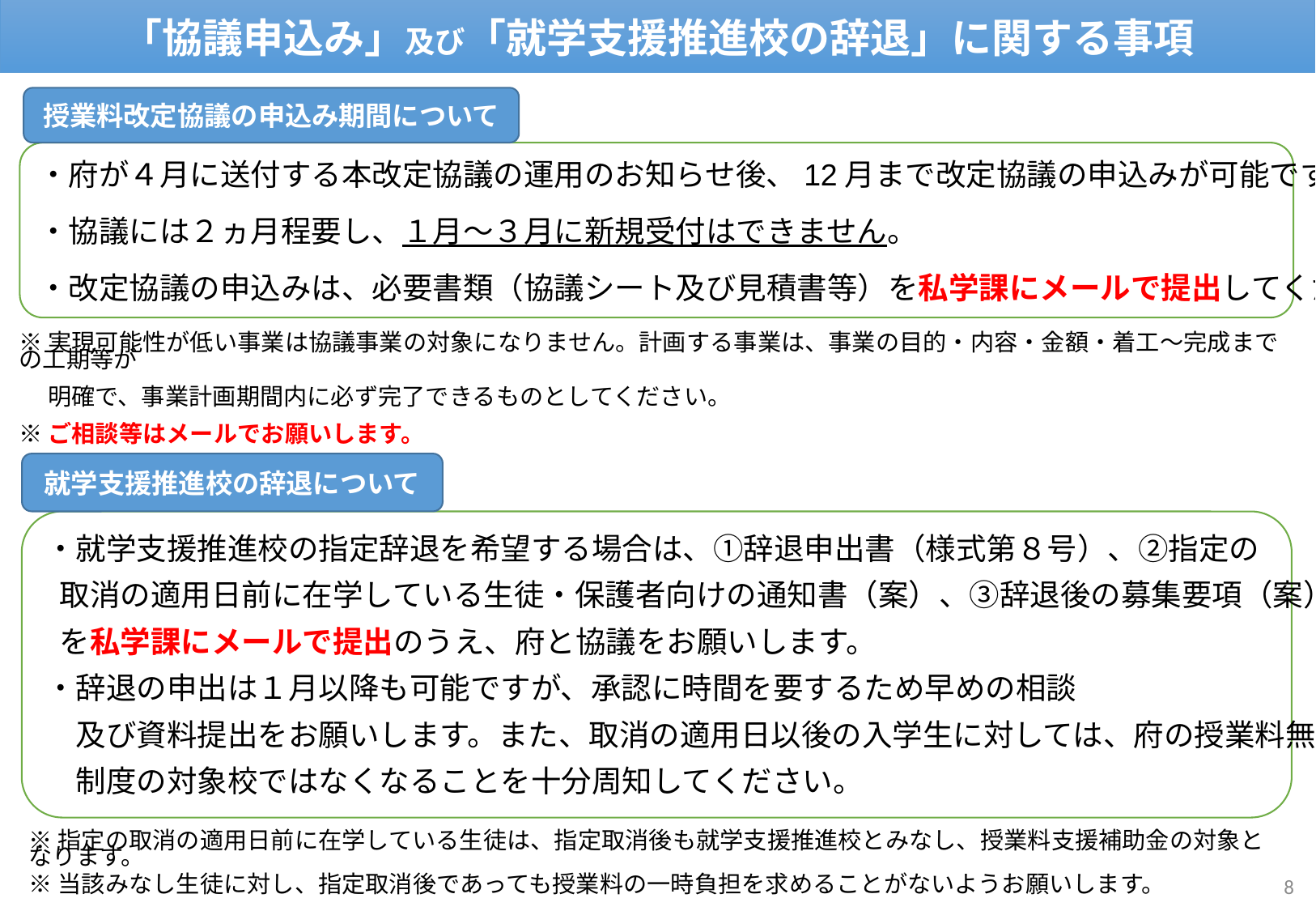

「協議申込み」及び「就学支援推進校の辞退」に関する事項
授業料改定協議の申込み期間について
・府が４月に送付する本改定協議の運用のお知らせ後、12月まで改定協議の申込みが可能です。
・協議には２ヵ月程要し、１月～３月に新規受付はできません。
・改定協議の申込みは、必要書類（協議シート及び見積書等）を私学課にメールで提出してください。
※実現可能性が低い事業は協議事業の対象になりません。計画する事業は、事業の目的・内容・金額・着工～完成までの工期等が
　 明確で、事業計画期間内に必ず完了できるものとしてください。
※ご相談等はメールでお願いします。
就学支援推進校の辞退について
・就学支援推進校の指定辞退を希望する場合は、①辞退申出書（様式第８号）、②指定の
 取消の適用日前に在学している生徒・保護者向けの通知書（案）、③辞退後の募集要項（案）
 を私学課にメールで提出のうえ、府と協議をお願いします。
・辞退の申出は１月以降も可能ですが、承認に時間を要するため早めの相談
　及び資料提出をお願いします。また、取消の適用日以後の入学生に対しては、府の授業料無償化
　制度の対象校ではなくなることを十分周知してください。
※指定の取消の適用日前に在学している生徒は、指定取消後も就学支援推進校とみなし、授業料支援補助金の対象と なります。
※当該みなし生徒に対し、指定取消後であっても授業料の一時負担を求めることがないようお願いします。
8